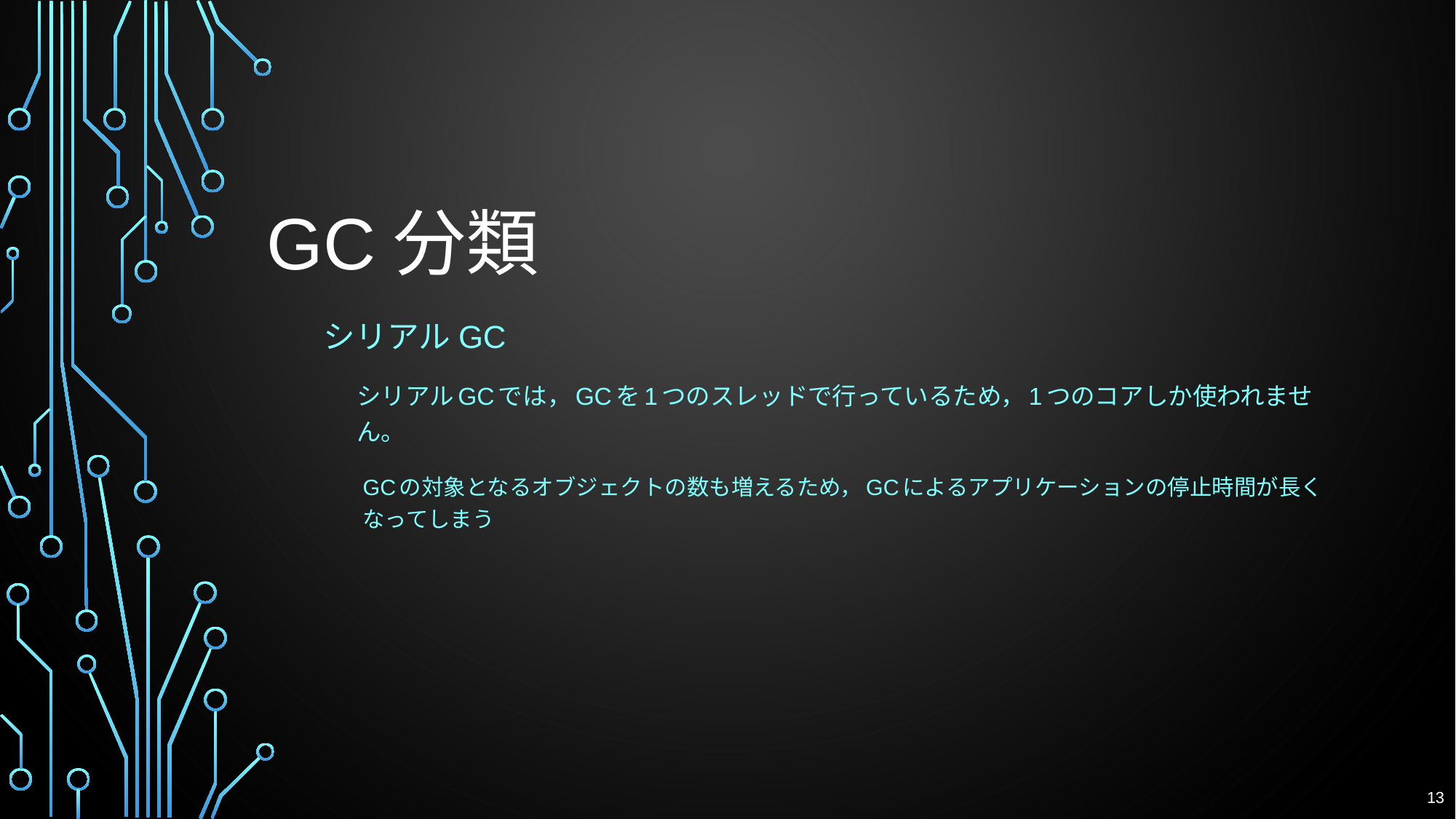

# GC分類
シリアルGC
シリアルGCでは，GCを1つのスレッドで行っているため，1つのコアしか使われません。
GCの対象となるオブジェクトの数も増えるため，GCによるアプリケーションの停止時間が長くなってしまう
13